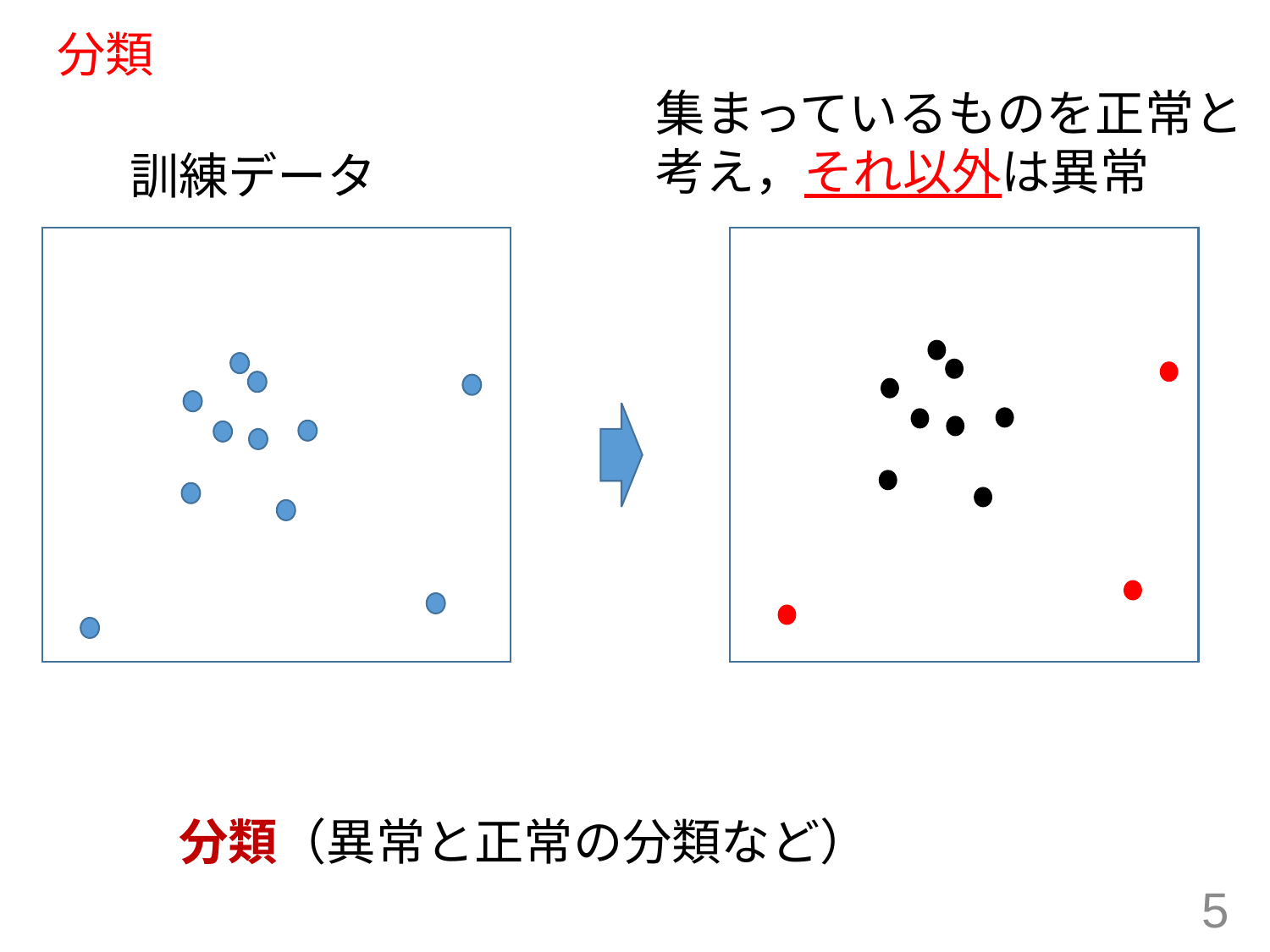

# 分類
集まっているものを正常と
考え，それ以外は異常

訓練データ

　分類（異常と正常の分類など）

5